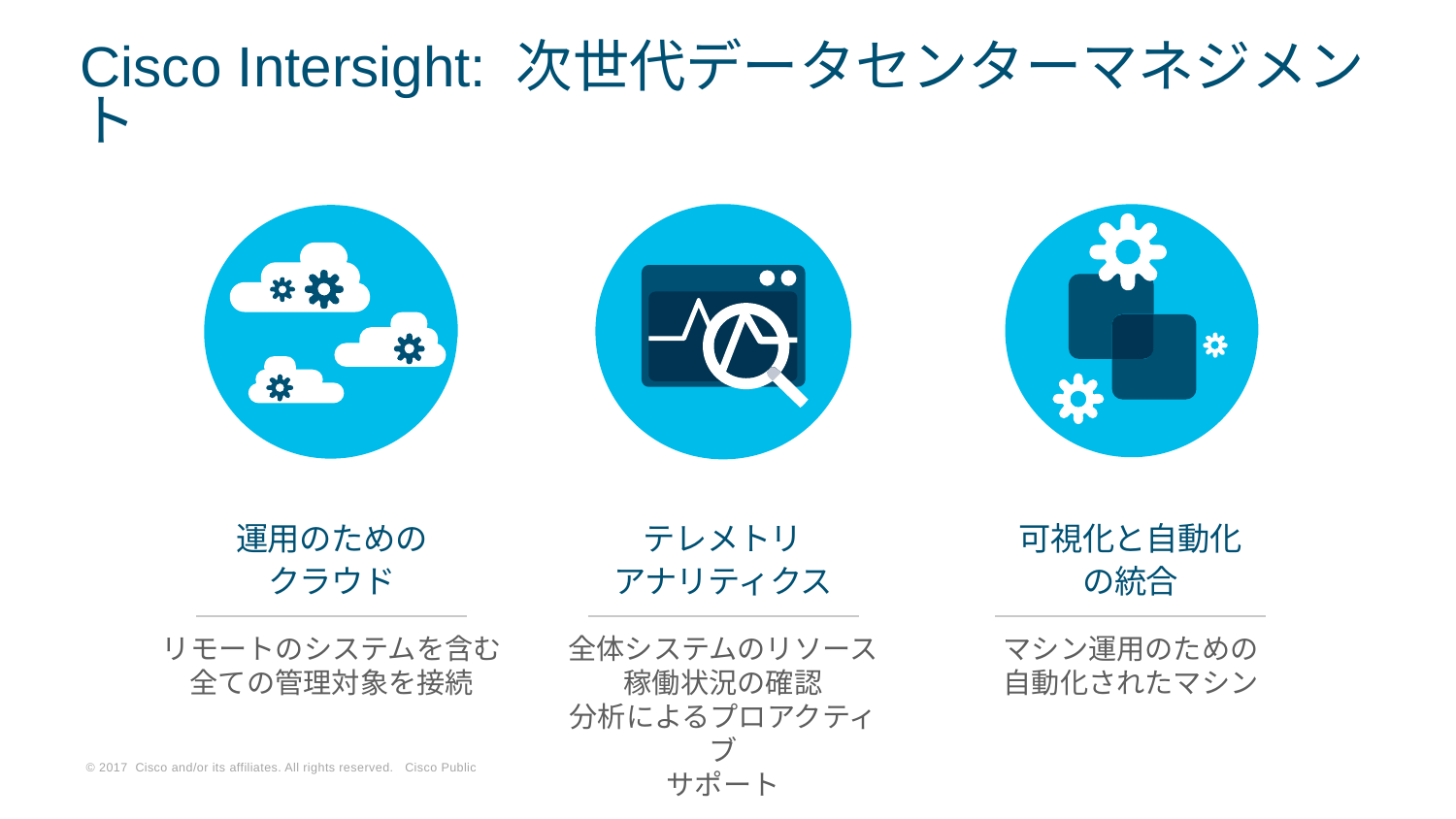

# Cisco Intersight: 次世代データセンターマネジメント

テレメトリ
アナリティクス
全体システムのリソース
稼働状況の確認
分析によるプロアクティブ
サポート

可視化と自動化
の統合
マシン運用のための
自動化されたマシン

運用のための
クラウド
リモートのシステムを含む
全ての管理対象を接続